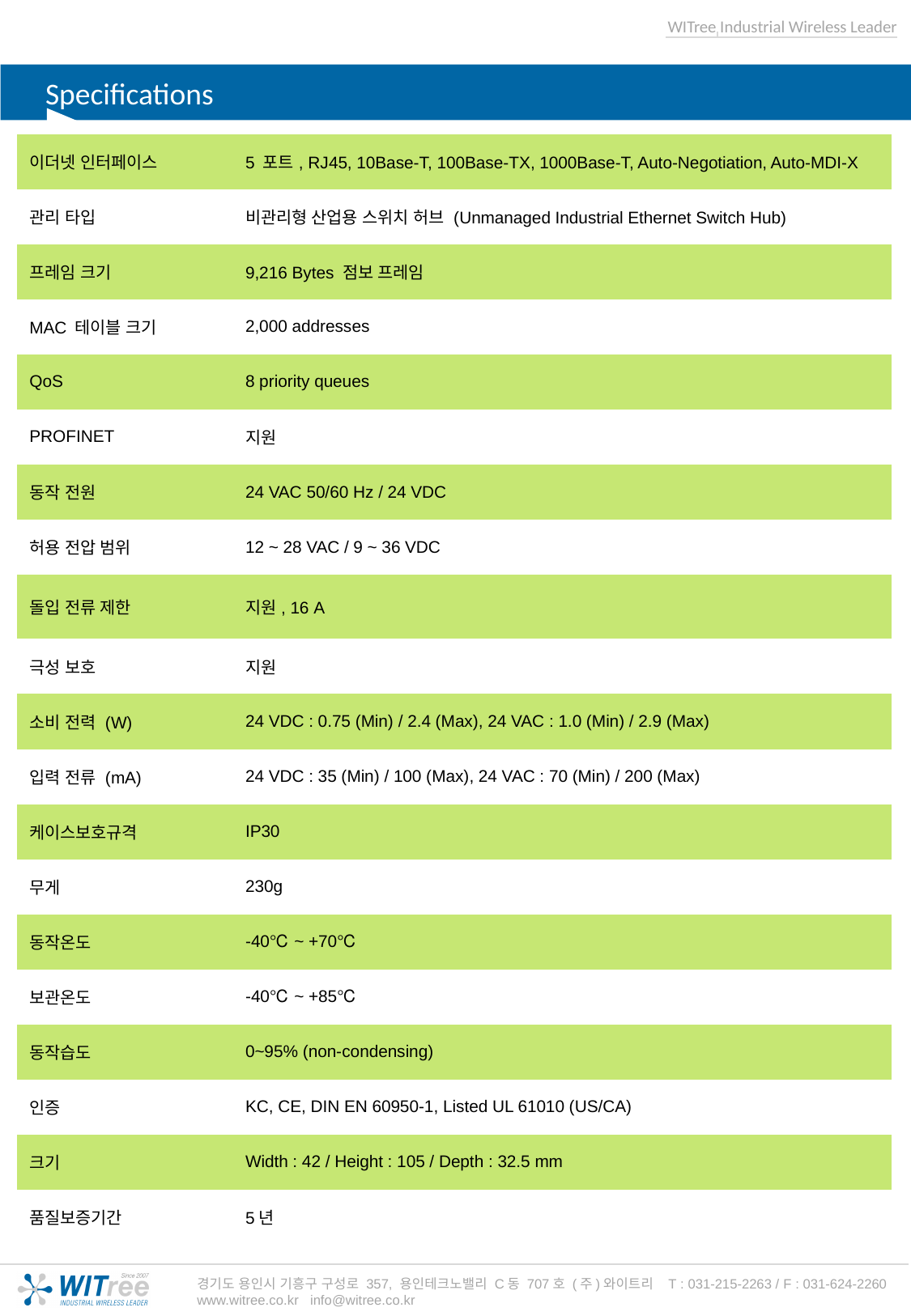

Specifications

| 이더넷 인터페이스 | 5 포트, RJ45, 10Base-T, 100Base-TX, 1000Base-T, Auto-Negotiation, Auto-MDI-X |
| --- | --- |
| 관리 타입 | 비관리형 산업용 스위치 허브 (Unmanaged Industrial Ethernet Switch Hub) |
| 프레임 크기 | 9,216 Bytes 점보 프레임 |
| MAC 테이블 크기 | 2,000 addresses |
| QoS | 8 priority queues |
| PROFINET | 지원 |
| 동작 전원 | 24 VAC 50/60 Hz / 24 VDC |
| 허용 전압 범위 | 12 ~ 28 VAC / 9 ~ 36 VDC |
| 돌입 전류 제한 | 지원, 16 A |
| 극성 보호 | 지원 |
| 소비 전력 (W) | 24 VDC : 0.75 (Min) / 2.4 (Max), 24 VAC : 1.0 (Min) / 2.9 (Max) |
| 입력 전류 (mA) | 24 VDC : 35 (Min) / 100 (Max), 24 VAC : 70 (Min) / 200 (Max) |
| 케이스보호규격 | IP30 |
| 무게 | 230g |
| 동작온도 | -40℃ ~ +70℃ |
| 보관온도 | -40℃ ~ +85℃ |
| 동작습도 | 0~95% (non-condensing) |
| 인증 | KC, CE, DIN EN 60950-1, Listed UL 61010 (US/CA) |
| 크기 | Width : 42 / Height : 105 / Depth : 32.5 mm |
| 품질보증기간 | 5년 |